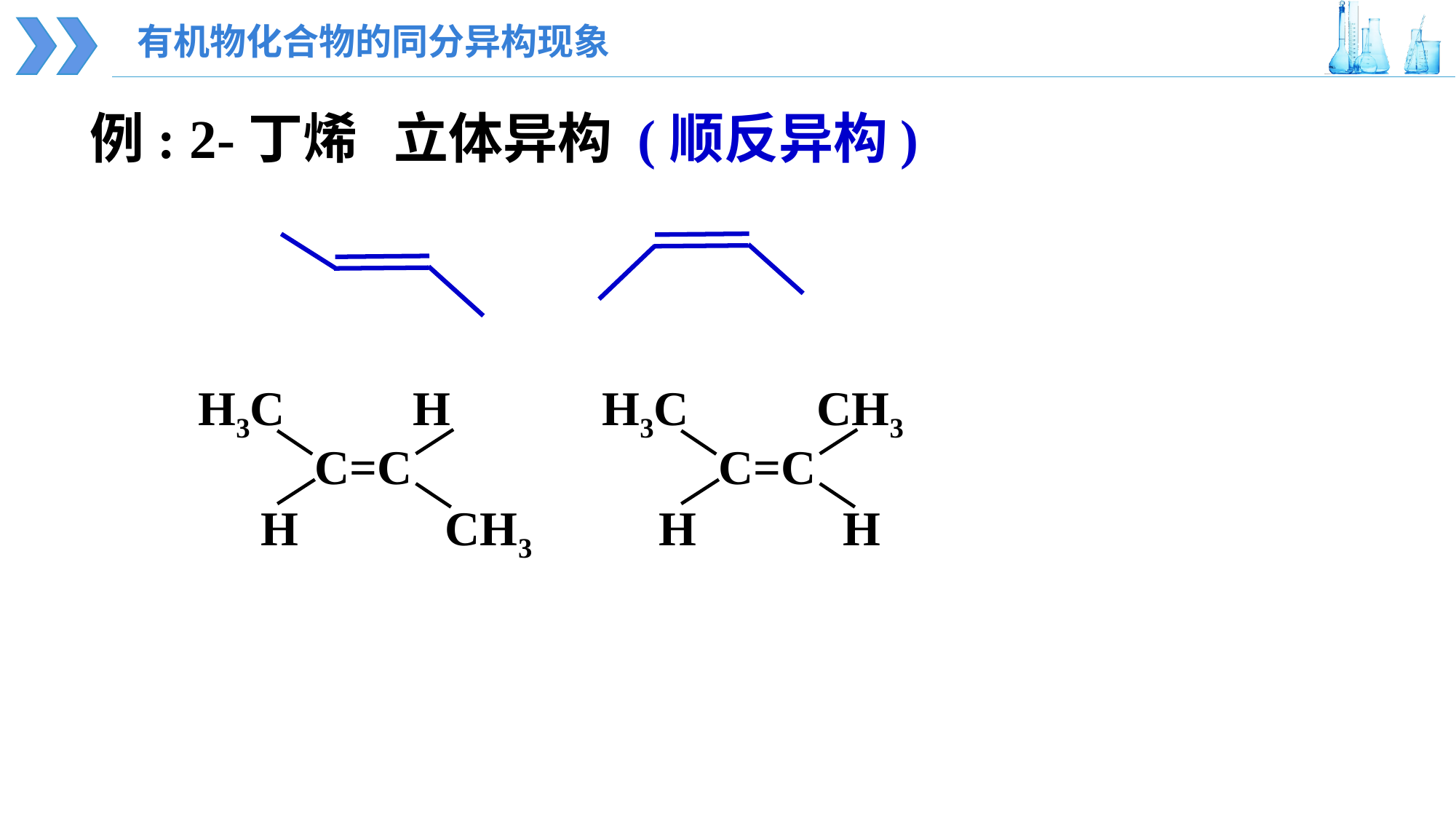

有机物化合物的同分异构现象
例: 2-丁烯   立体异构 (顺反异构)
H3C                  H
C=C
H            CH3
H3C                  CH3
C=C
H            H